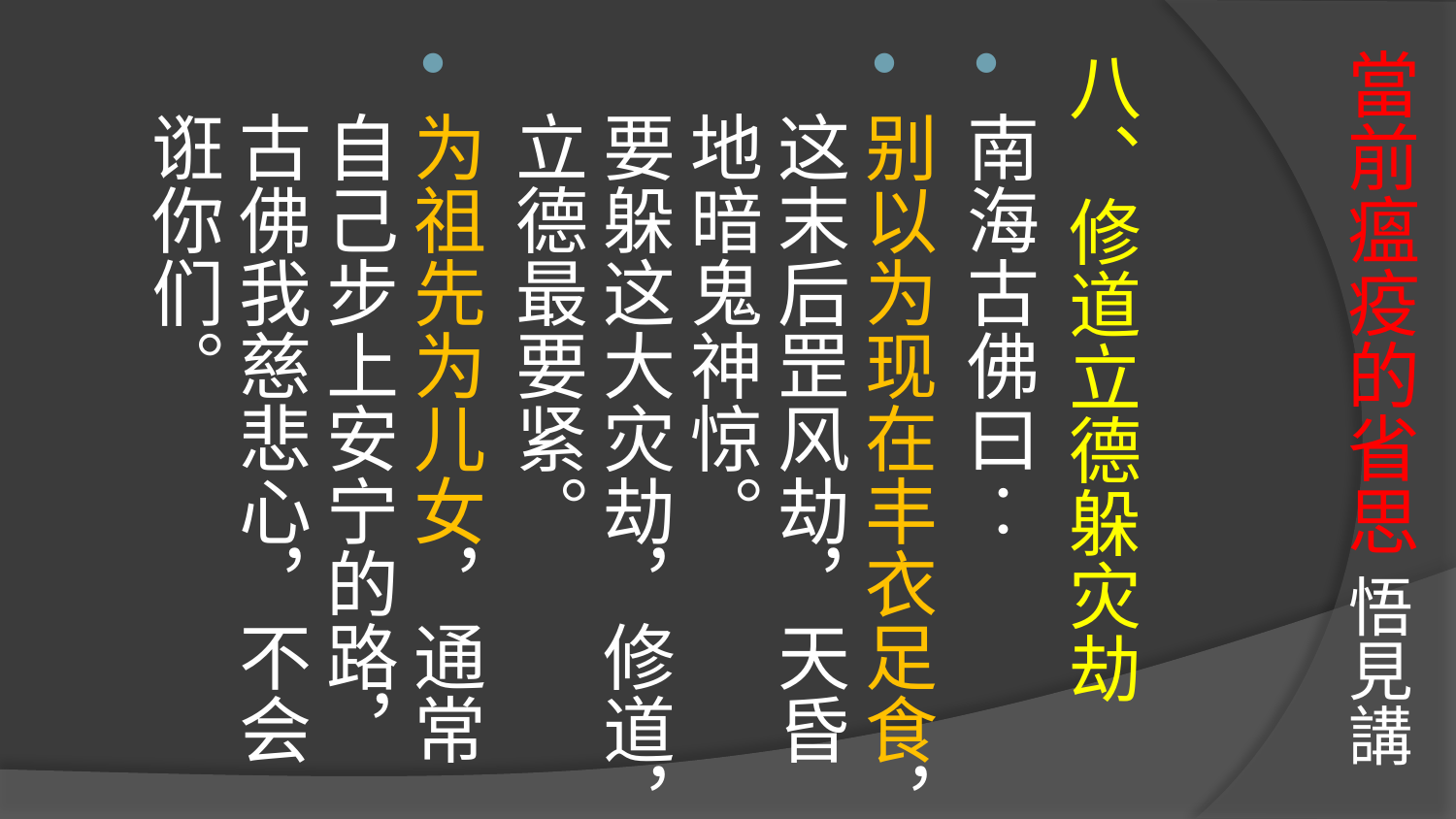

# 當前瘟疫的省思 悟見講
八、修道立德躲灾劫
南海古佛曰︰
别以为现在丰衣足食，这末后罡风劫，天昏地暗鬼神惊。
要躲这大灾劫，修道，立德最要紧。
为祖先为儿女，通常自己步上安宁的路，古佛我慈悲心，不会诳你们。